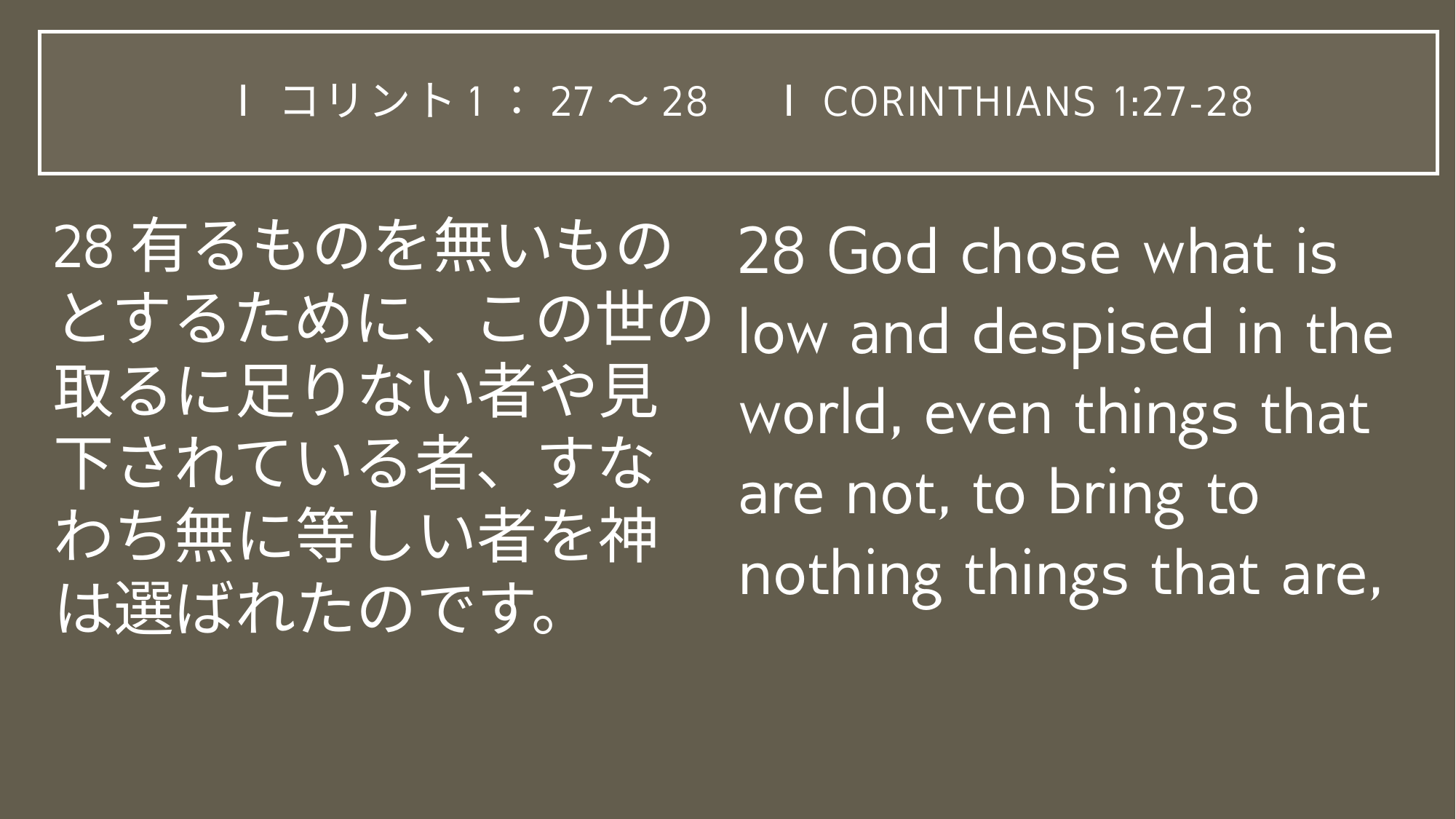

# Ⅰコリント1：27～28　ⅠCorinthians 1:27-28
28有るものを無いものとするために、この世の取るに足りない者や見下されている者、すなわち無に等しい者を神は選ばれたのです。
28 God chose what is low and despised in the world, even things that are not, to bring to nothing things that are,